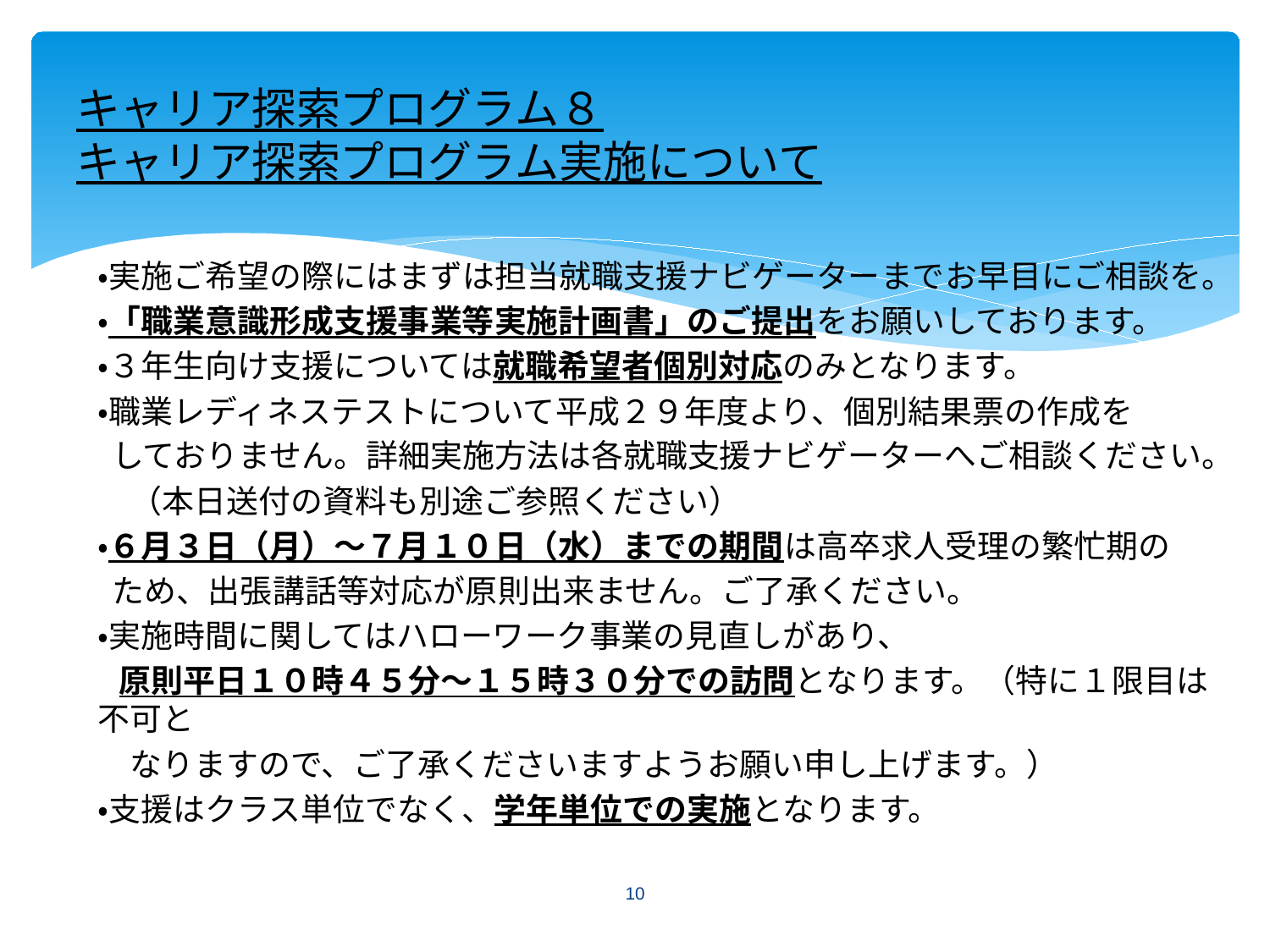

# キャリア探索プログラム８ キャリア探索プログラム実施について
・実施ご希望の際にはまずは担当就職支援ナビゲーターまでお早目にご相談を。
・「職業意識形成支援事業等実施計画書」のご提出をお願いしております。
・３年生向け支援については就職希望者個別対応のみとなります。
・職業レディネステストについて平成２９年度より、個別結果票の作成を
 しておりません。詳細実施方法は各就職支援ナビゲーターへご相談ください。
　（本日送付の資料も別途ご参照ください）
・６月３日（月）～７月１０日（水）までの期間は高卒求人受理の繁忙期の
 ため、出張講話等対応が原則出来ません。ご了承ください。
・実施時間に関してはハローワーク事業の見直しがあり、
  原則平日１０時４５分～１５時３０分での訪問となります。（特に１限目は不可と
　なりますので、ご了承くださいますようお願い申し上げます。）
・支援はクラス単位でなく、学年単位での実施となります。
10